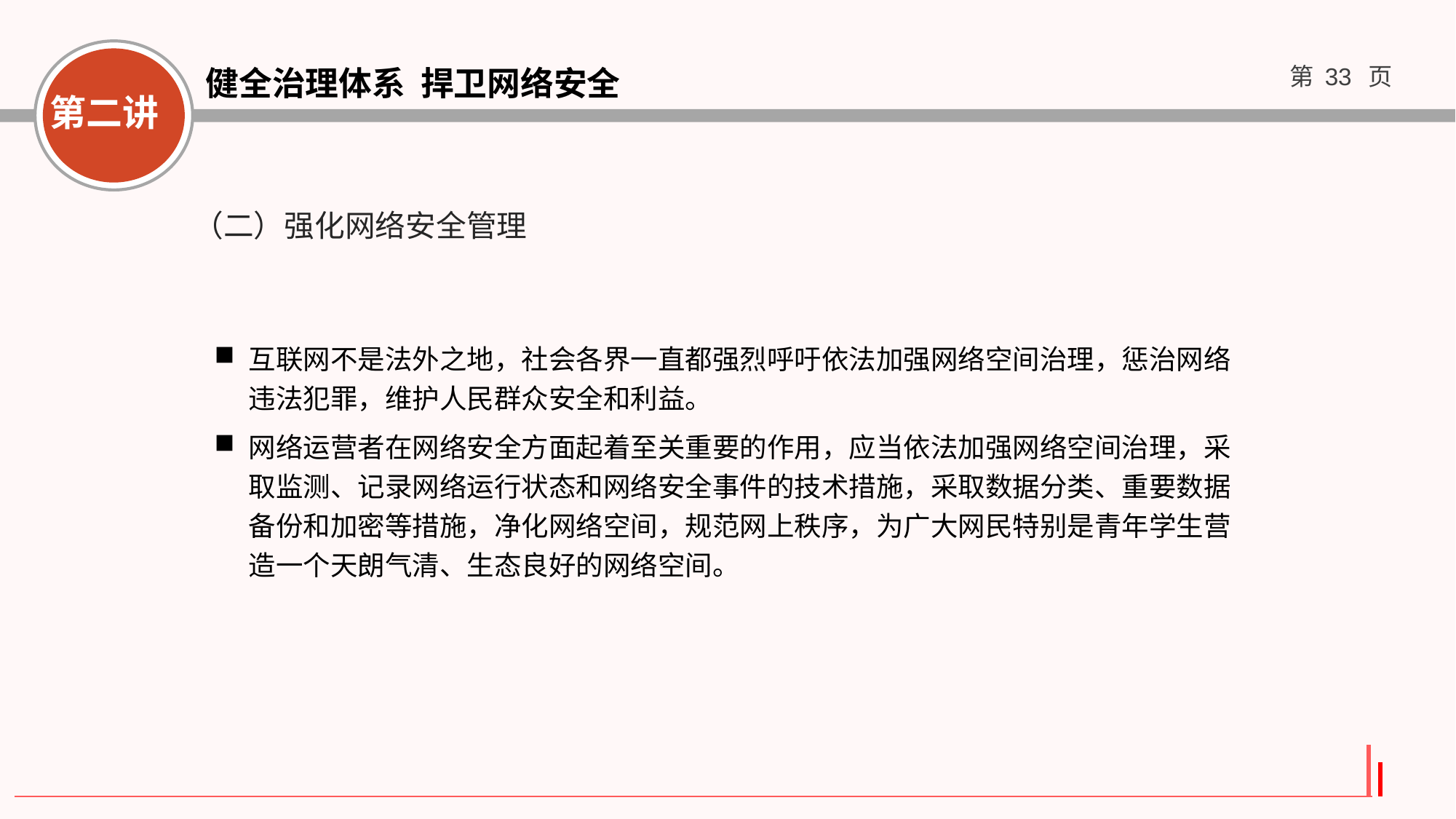

（二）强化网络安全管理

互联网不是法外之地，社会各界一直都强烈呼吁依法加强网络空间治理，惩治网络违法犯罪，维护人民群众安全和利益。
网络运营者在网络安全方面起着至关重要的作用，应当依法加强网络空间治理，采取监测、记录网络运行状态和网络安全事件的技术措施，采取数据分类、重要数据备份和加密等措施，净化网络空间，规范网上秩序，为广大网民特别是青年学生营造一个天朗气清、生态良好的网络空间。